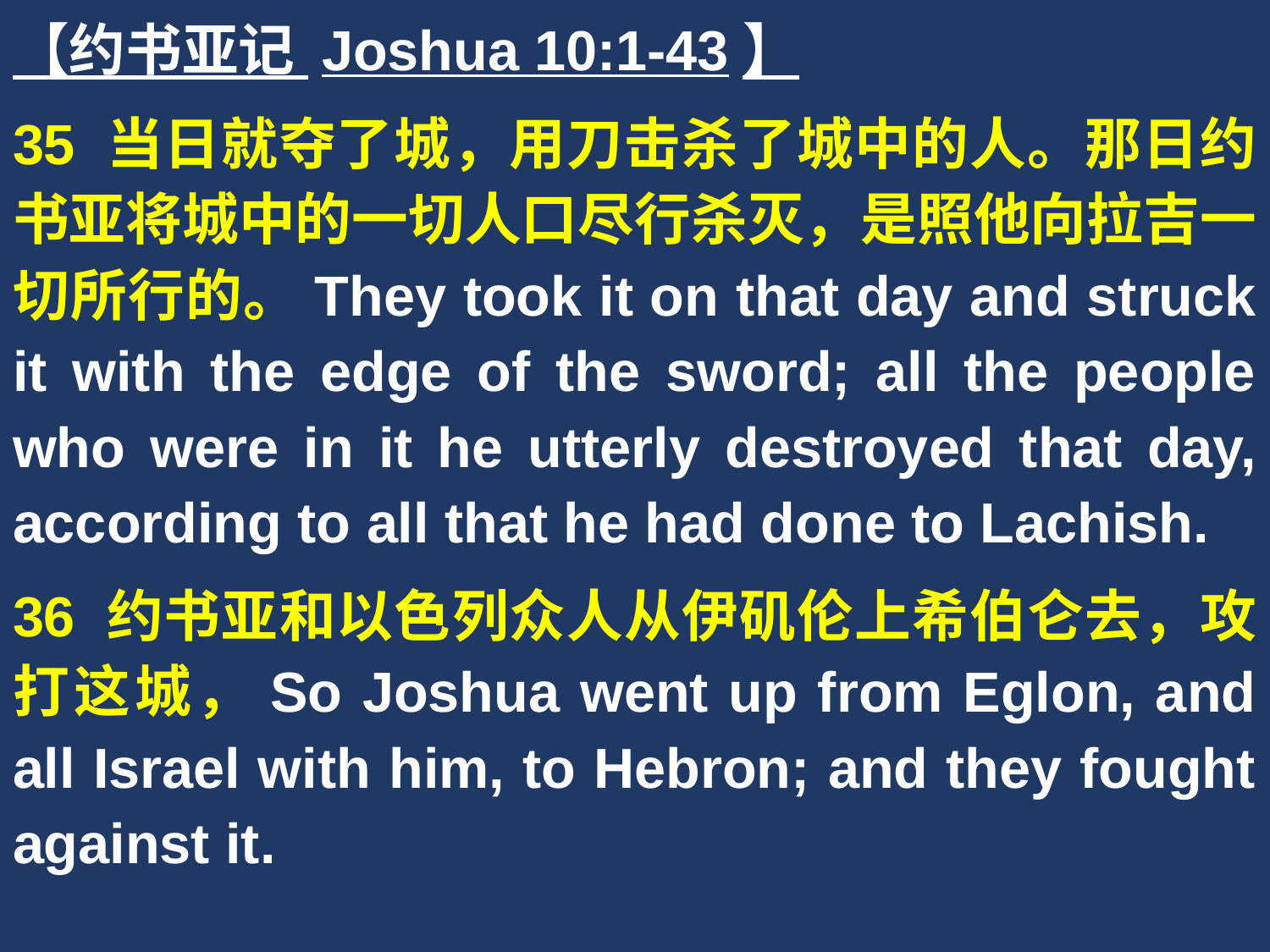

【约书亚记 Joshua 10:1-43】
35 当日就夺了城，用刀击杀了城中的人。那日约书亚将城中的一切人口尽行杀灭，是照他向拉吉一切所行的。They took it on that day and struck it with the edge of the sword; all the people who were in it he utterly destroyed that day, according to all that he had done to Lachish.
36 约书亚和以色列众人从伊矶伦上希伯仑去，攻打这城，So Joshua went up from Eglon, and all Israel with him, to Hebron; and they fought against it.